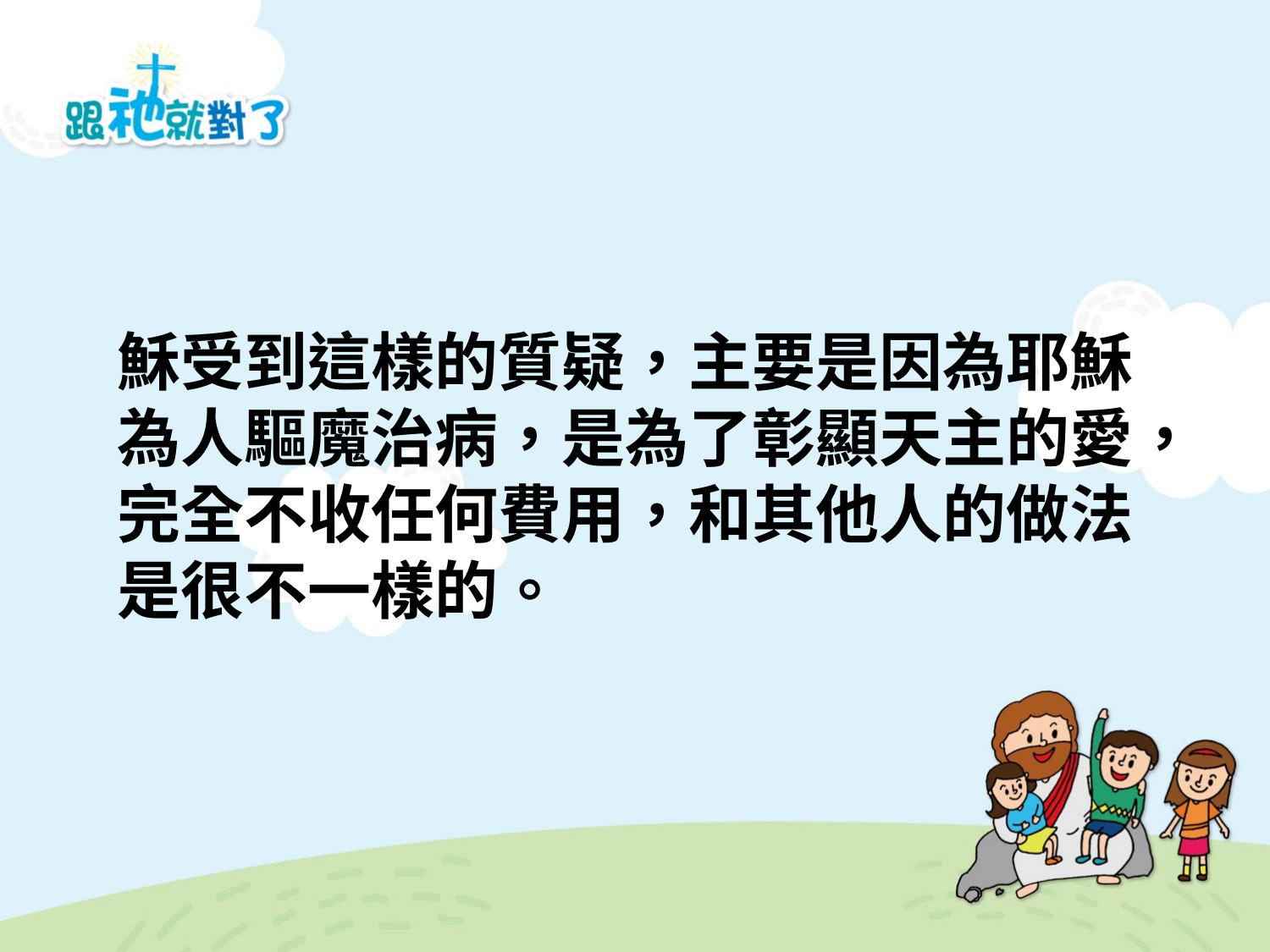

穌受到這樣的質疑，主要是因為耶穌為人驅魔治病，是為了彰顯天主的愛，完全不收任何費用，和其他人的做法是很不一樣的。